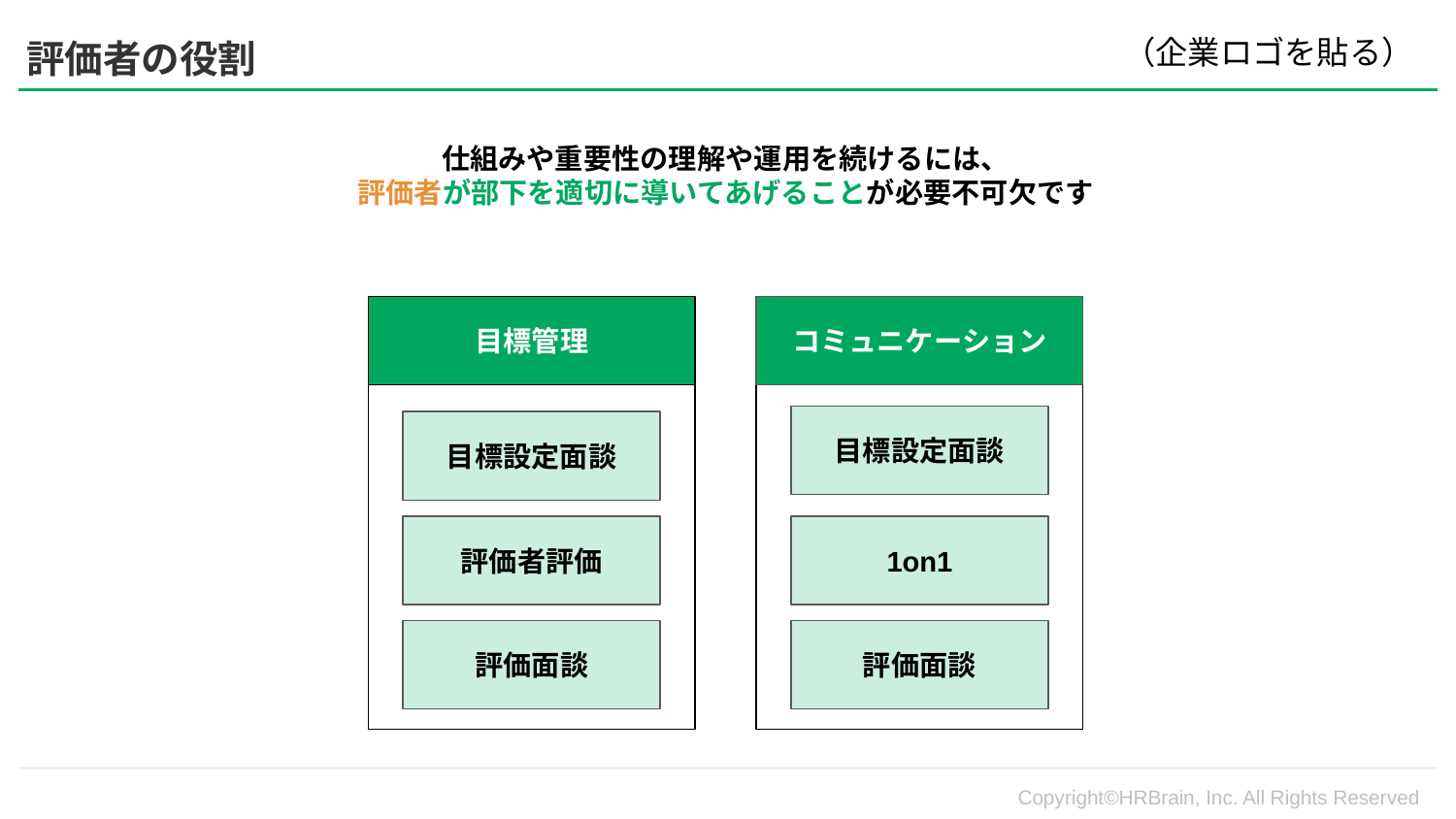

（企業ロゴを貼る）
評価者の役割
仕組みや重要性の理解や運用を続けるには、
評価者が部下を適切に導いてあげることが必要不可欠です
目標管理
コミュニケーション

目標設定面談
目標設定面談
評価者評価
1on1
評価面談
評価面談

Copyright©HRBrain, Inc. All Rights Reserved